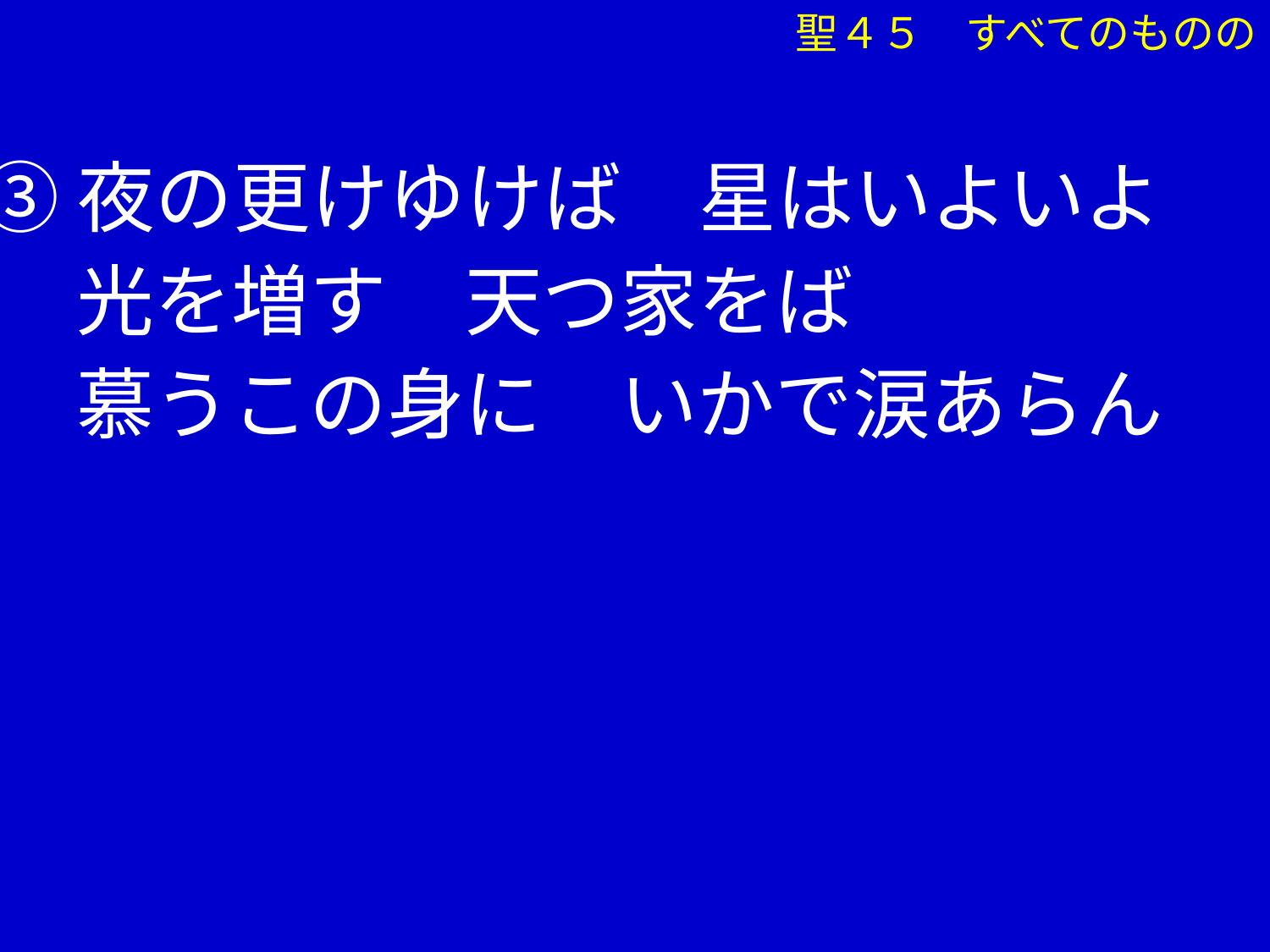

聖４５　すべてのものの
③夜の更けゆけば　星はいよいよ
　 光を増す　天つ家をば
　 慕うこの身に　いかで涙あらん